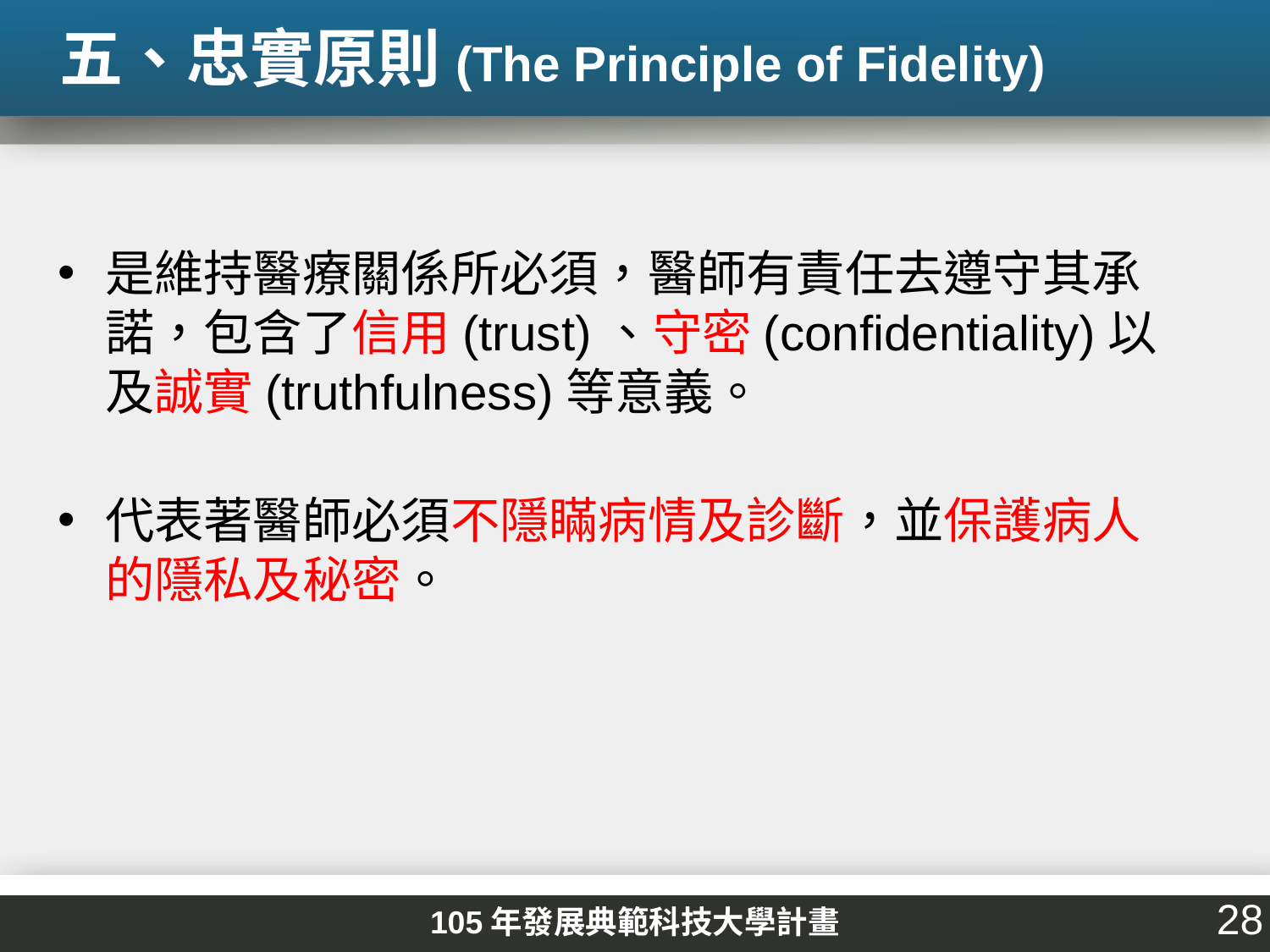

五、忠實原則(The Principle of Fidelity)
是維持醫療關係所必須，醫師有責任去遵守其承諾，包含了信用(trust)、守密(confidentiality)以及誠實(truthfulness)等意義。
代表著醫師必須不隱瞞病情及診斷，並保護病人的隱私及秘密。